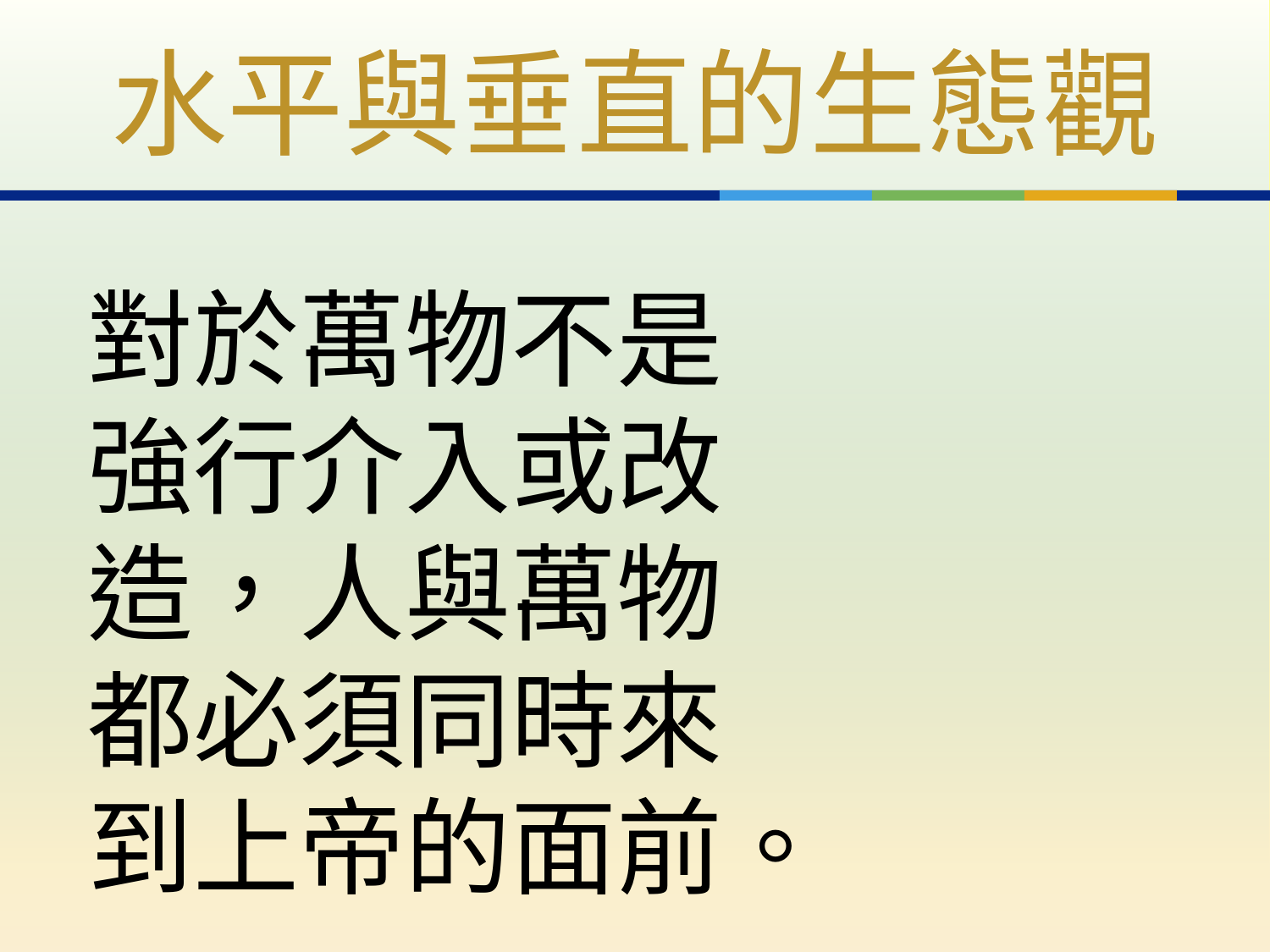

# 水平與垂直的生態觀
對於萬物不是強行介入或改造，人與萬物都必須同時來到上帝的面前。